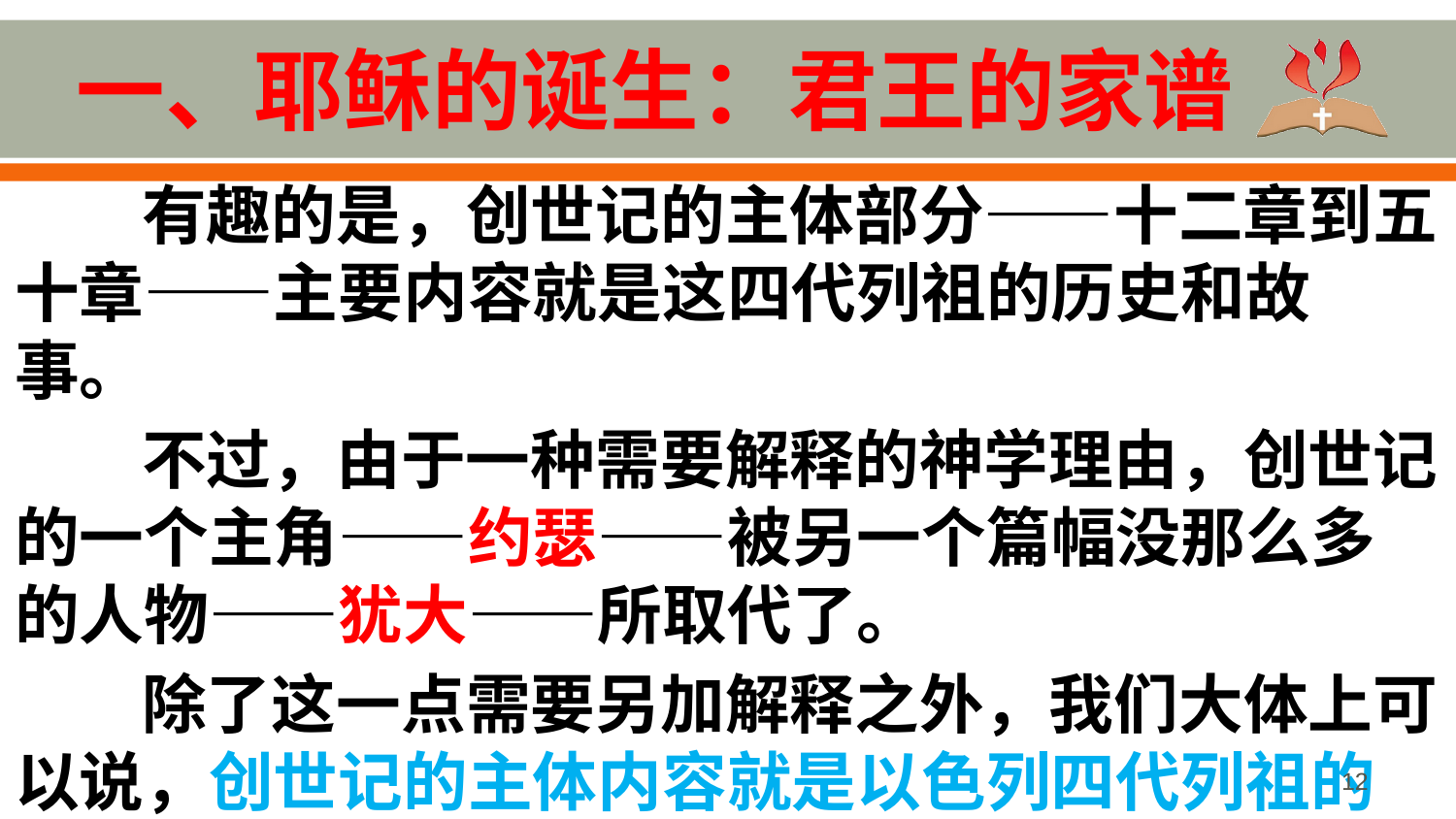

# 一、耶稣的诞生：君王的家谱
有趣的是，创世记的主体部分——十二章到五十章——主要内容就是这四代列祖的历史和故事。
不过，由于一种需要解释的神学理由，创世记的一个主角——约瑟——被另一个篇幅没那么多的人物——犹大——所取代了。
除了这一点需要另加解释之外，我们大体上可以说，创世记的主体内容就是以色列四代列祖的家谱故事。

12